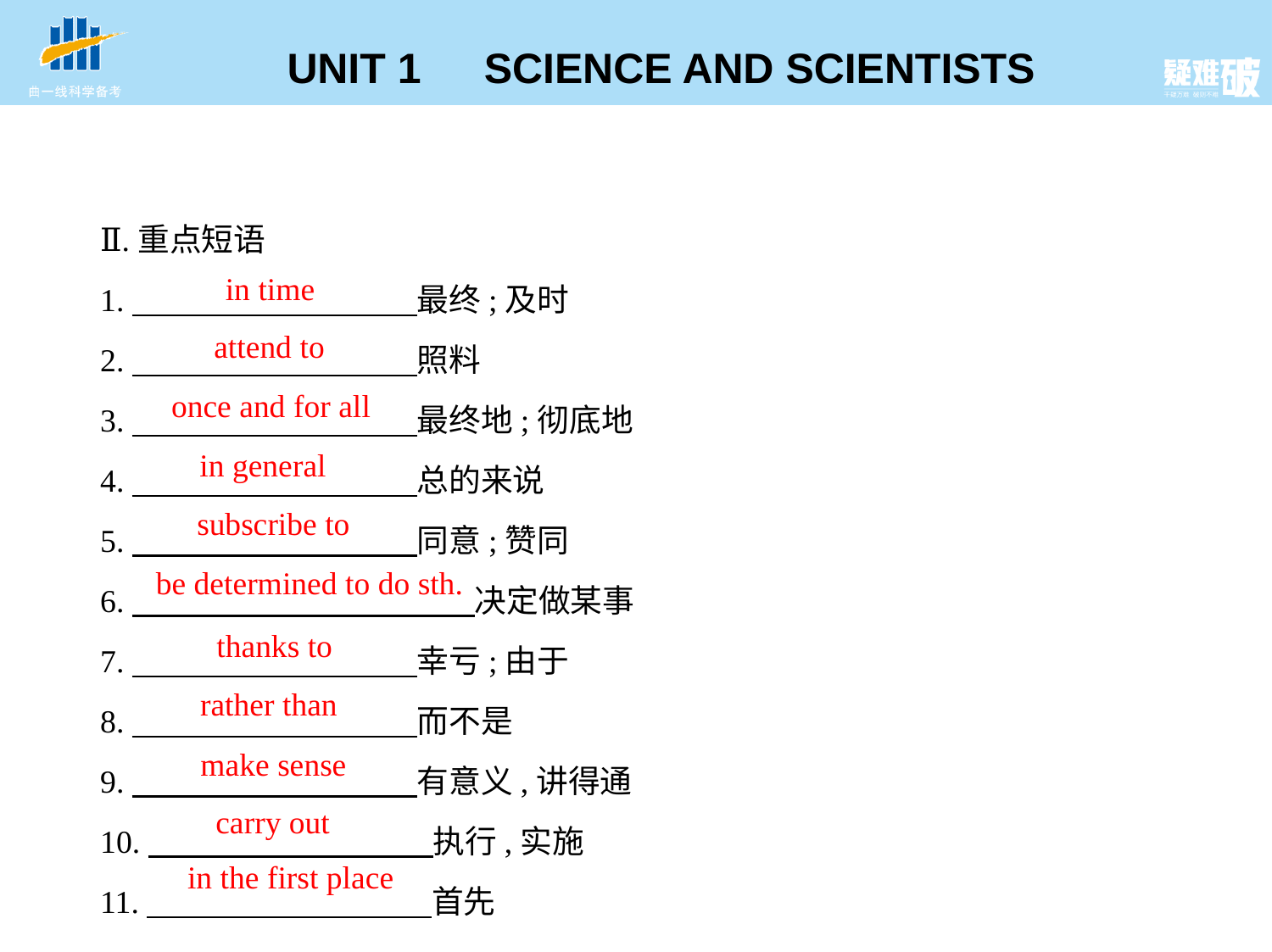

Ⅱ.重点短语
1.　　　　　　　　    最终;及时
2.　　　　　　　　    照料
3.　　　　　　　　    最终地;彻底地
4.　　　　　　　　    总的来说
5.　　　　　　　　    同意;赞同
6.　　　　　　　　            决定做某事
7.　　　　　　　　    幸亏;由于
8.　　　　　　　　    而不是
9.　　　　　　　　    有意义,讲得通
10.　　　　　　　　    执行,实施
11.　　　　　　　　    首先
in time
attend to
once and for all
in general
subscribe to
be determined to do sth.
thanks to
rather than
make sense
carry out
in the first place